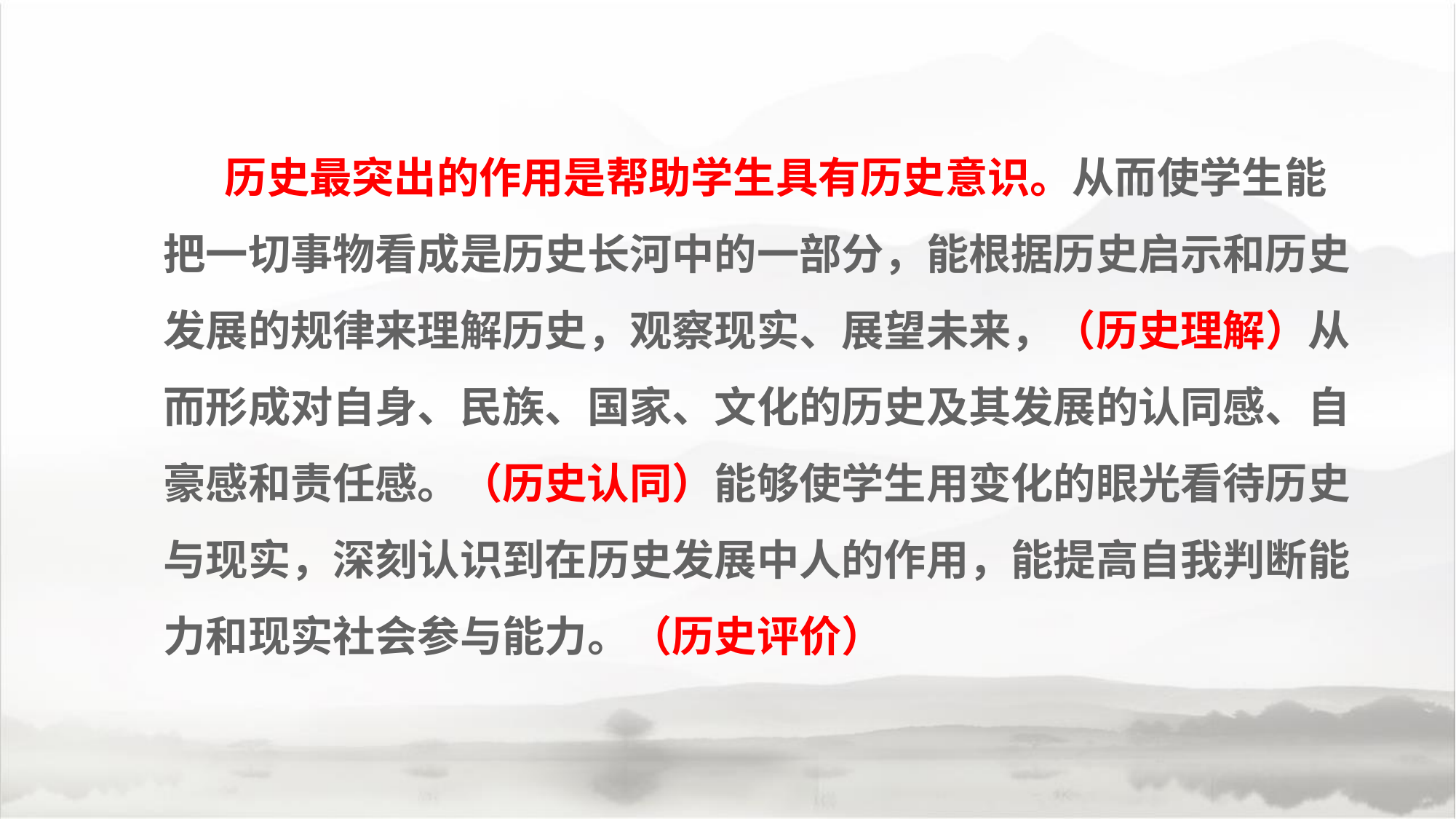

历史最突出的作用是帮助学生具有历史意识。从而使学生能把一切事物看成是历史长河中的一部分，能根据历史启示和历史发展的规律来理解历史，观察现实、展望未来，（历史理解）从而形成对自身、民族、国家、文化的历史及其发展的认同感、自豪感和责任感。（历史认同）能够使学生用变化的眼光看待历史与现实，深刻认识到在历史发展中人的作用，能提高自我判断能力和现实社会参与能力。（历史评价）